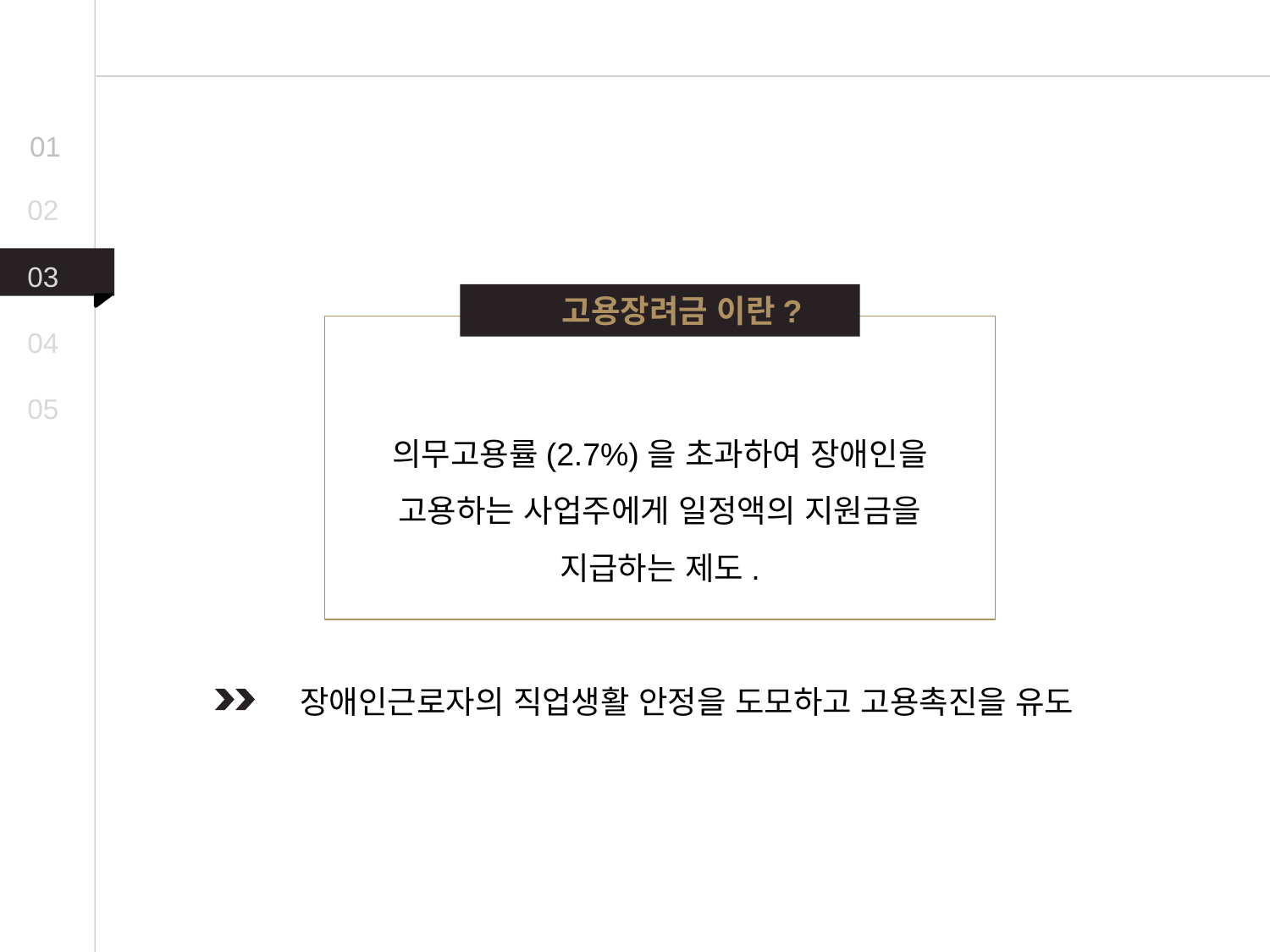

01
02

03

고용장려금 이란?

04
05
의무고용률(2.7%)을 초과하여 장애인을 고용하는 사업주에게 일정액의 지원금을 지급하는 제도.
 장애인근로자의 직업생활 안정을 도모하고 고용촉진을 유도